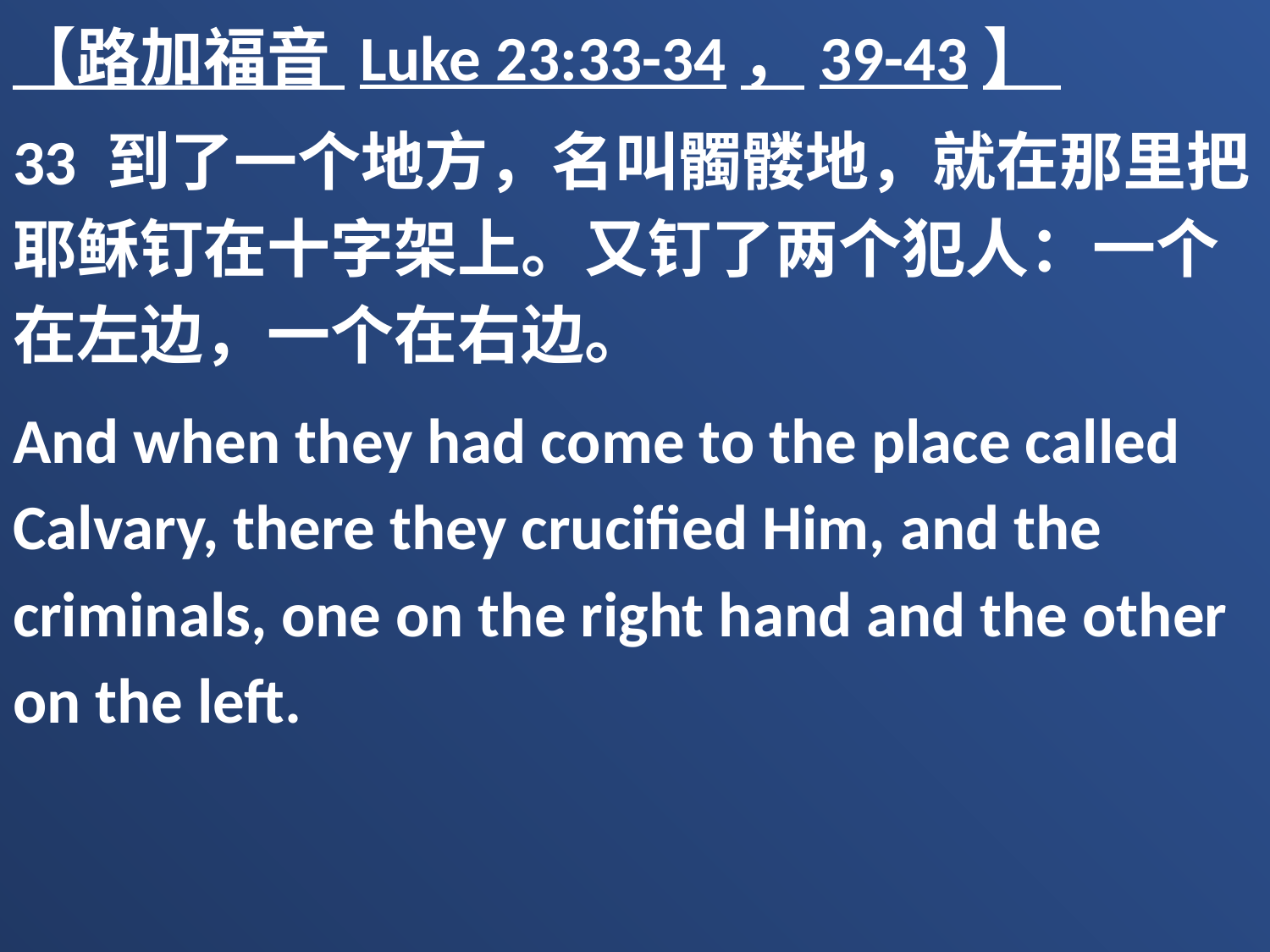

【路加福音 Luke 23:33-34，39-43】
33 到了一个地方，名叫髑髅地，就在那里把耶稣钉在十字架上。又钉了两个犯人：一个在左边，一个在右边。
And when they had come to the place called Calvary, there they crucified Him, and the criminals, one on the right hand and the other on the left.